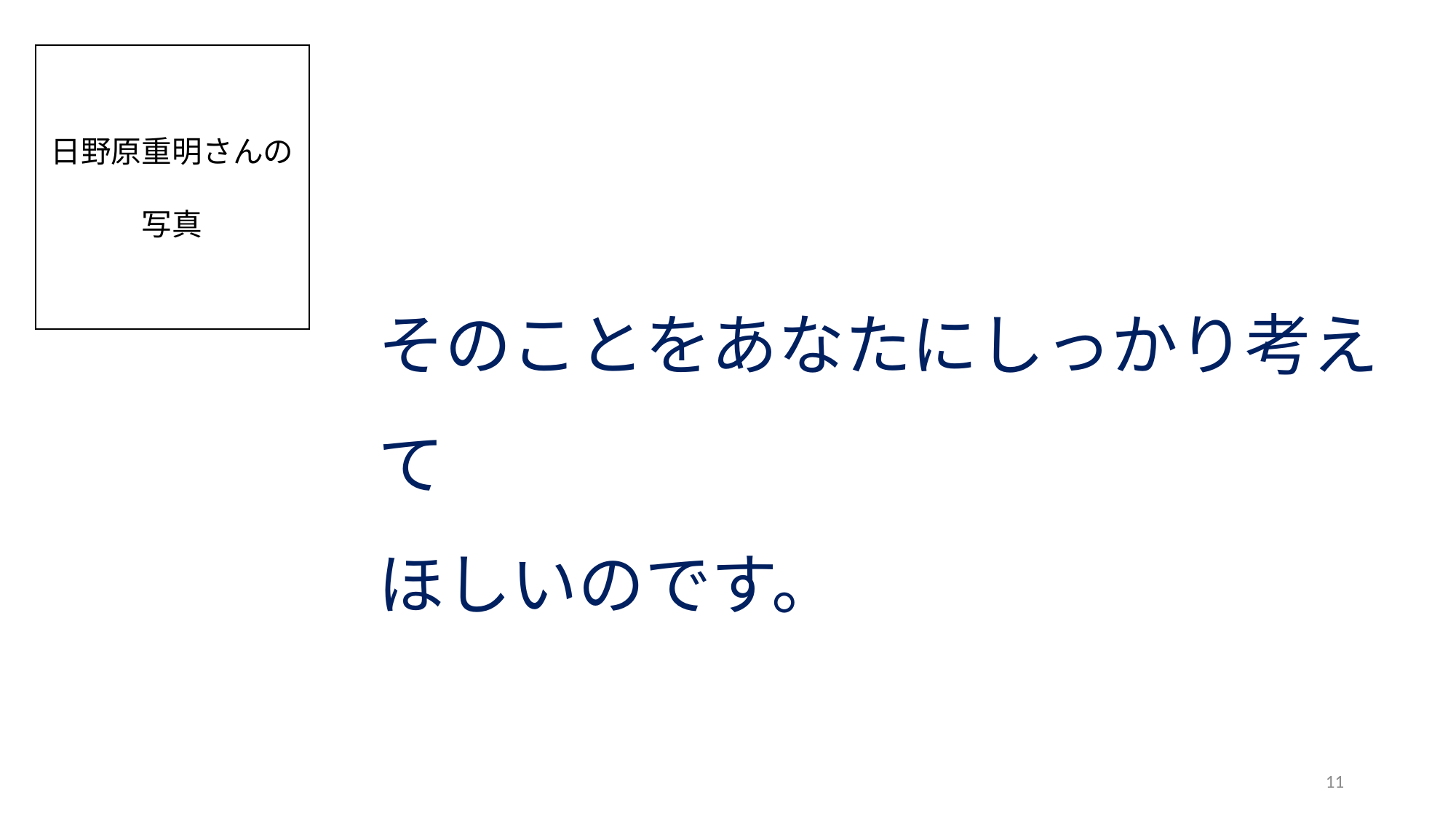

日野原重明さんの

写真
そのことをあなたにしっかり考えて
ほしいのです。
11